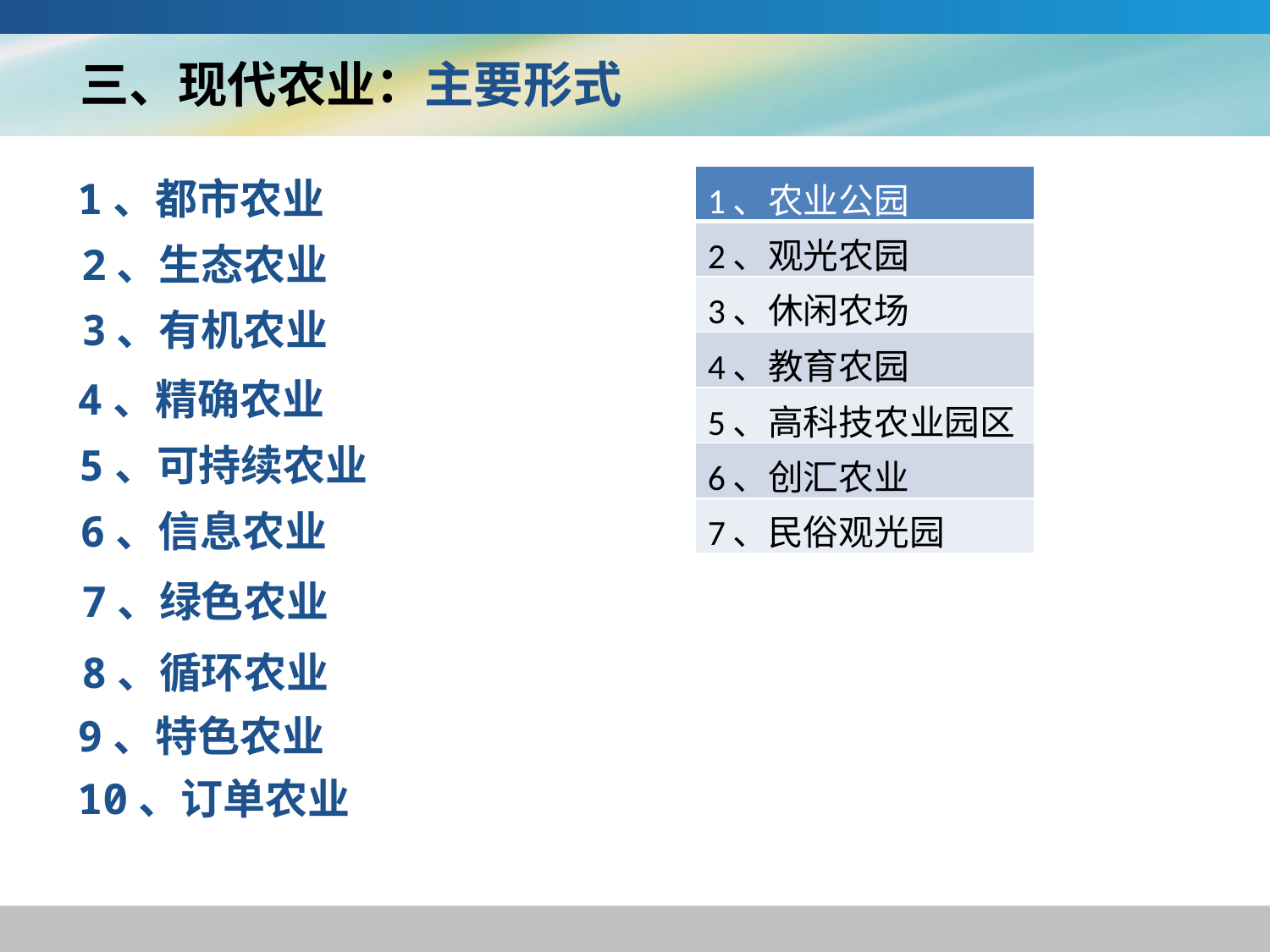

三、现代农业：主要形式
1、都市农业
| 1、农业公园 |
| --- |
| 2、观光农园 |
| 3、休闲农场 |
| 4、教育农园 |
| 5、高科技农业园区 |
| 6、创汇农业 |
| 7、民俗观光园 |
2、生态农业
3、有机农业
4、精确农业
5、可持续农业
6、信息农业
7、绿色农业
8、循环农业
9、特色农业
10、订单农业